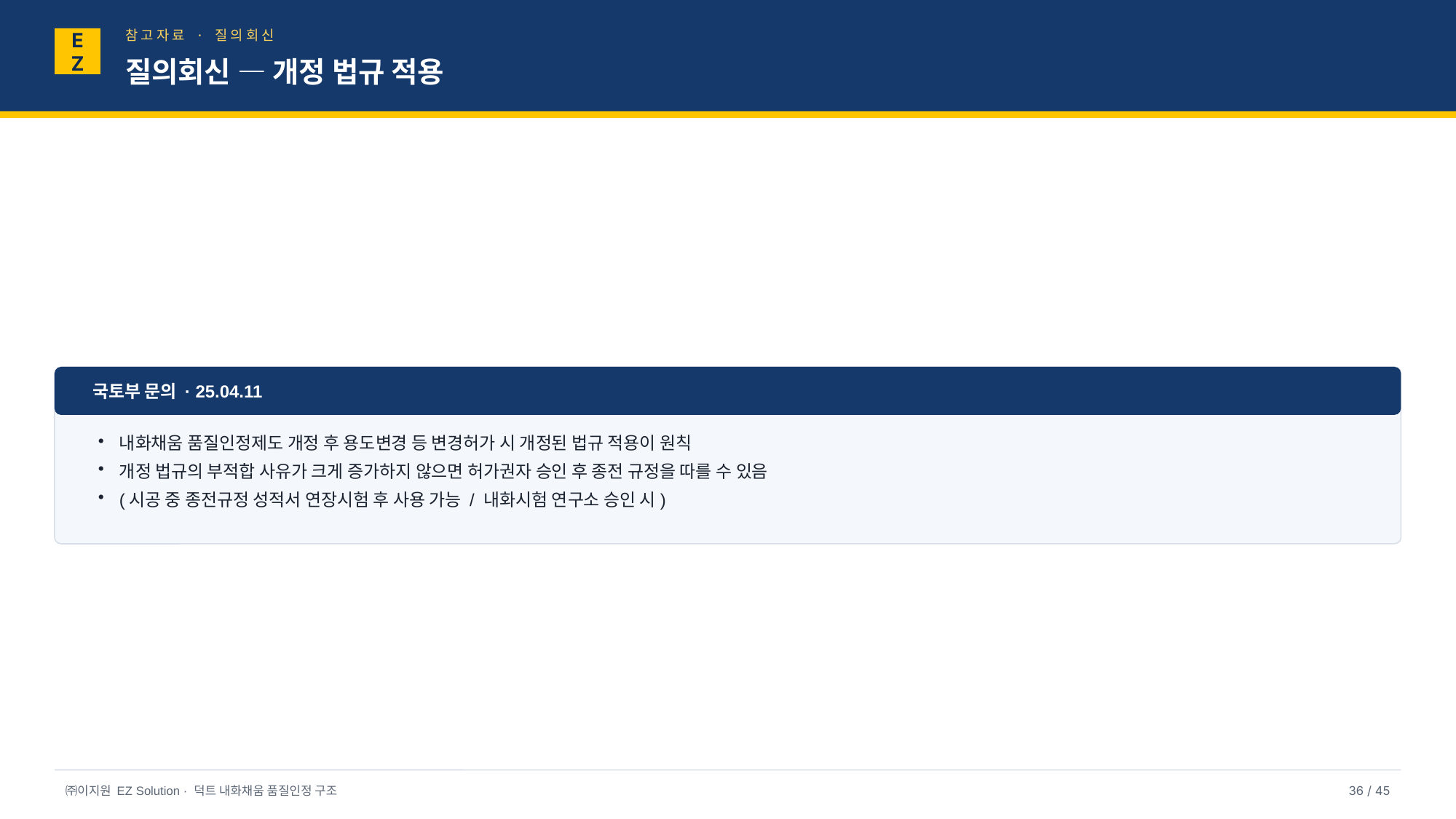

참고자료 · 질의회신

EZ
질의회신 — 개정 법규 적용

국토부 문의 · 25.04.11
내화채움 품질인정제도 개정 후 용도변경 등 변경허가 시 개정된 법규 적용이 원칙
개정 법규의 부적합 사유가 크게 증가하지 않으면 허가권자 승인 후 종전 규정을 따를 수 있음
(시공 중 종전규정 성적서 연장시험 후 사용 가능 / 내화시험 연구소 승인 시)

㈜이지원 EZ Solution · 덕트 내화채움 품질인정 구조
36 / 45